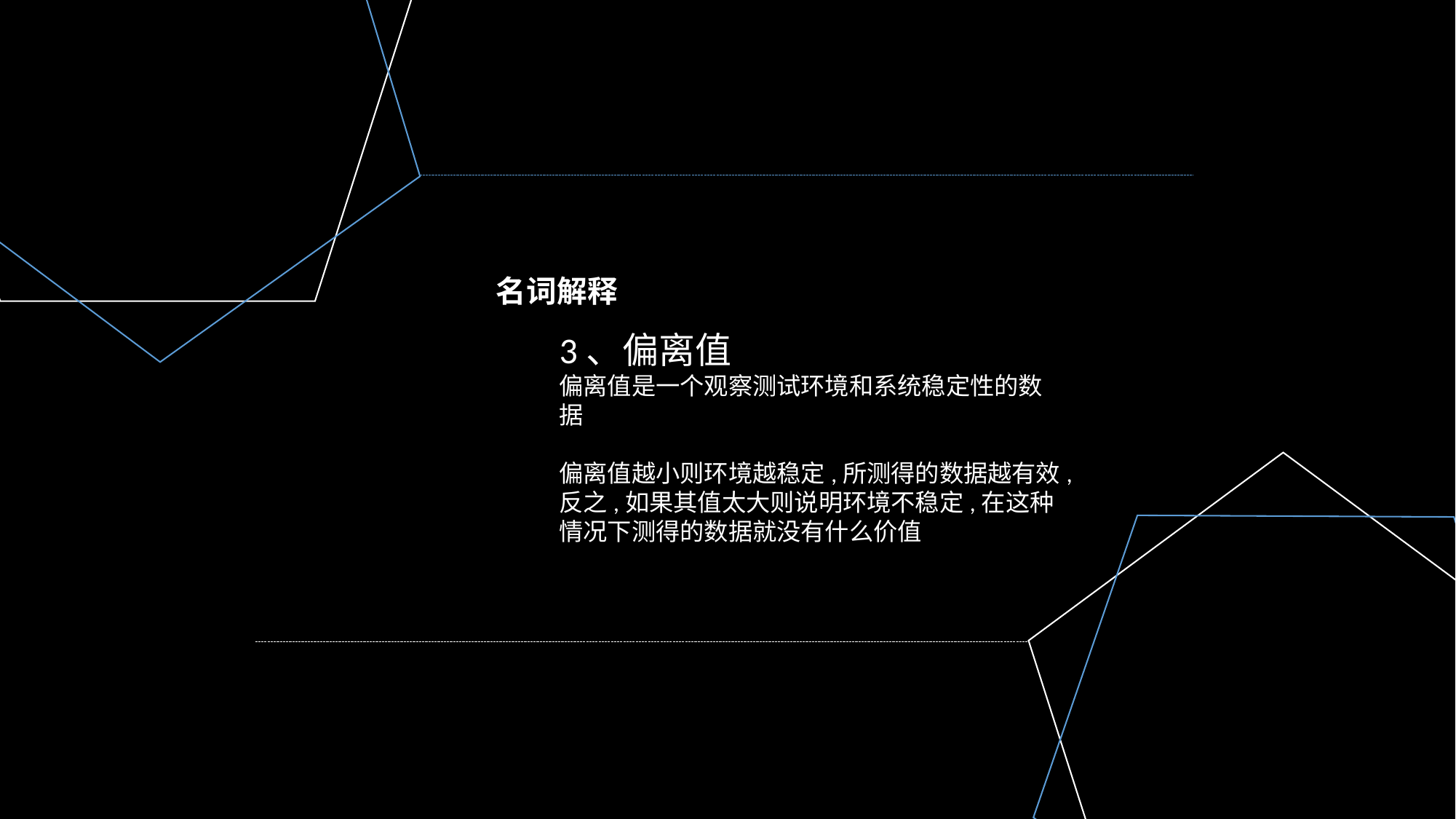

名词解释
3、偏离值
偏离值是一个观察测试环境和系统稳定性的数据
偏离值越小则环境越稳定,所测得的数据越有效,反之,如果其值太大则说明环境不稳定,在这种情况下测得的数据就没有什么价值